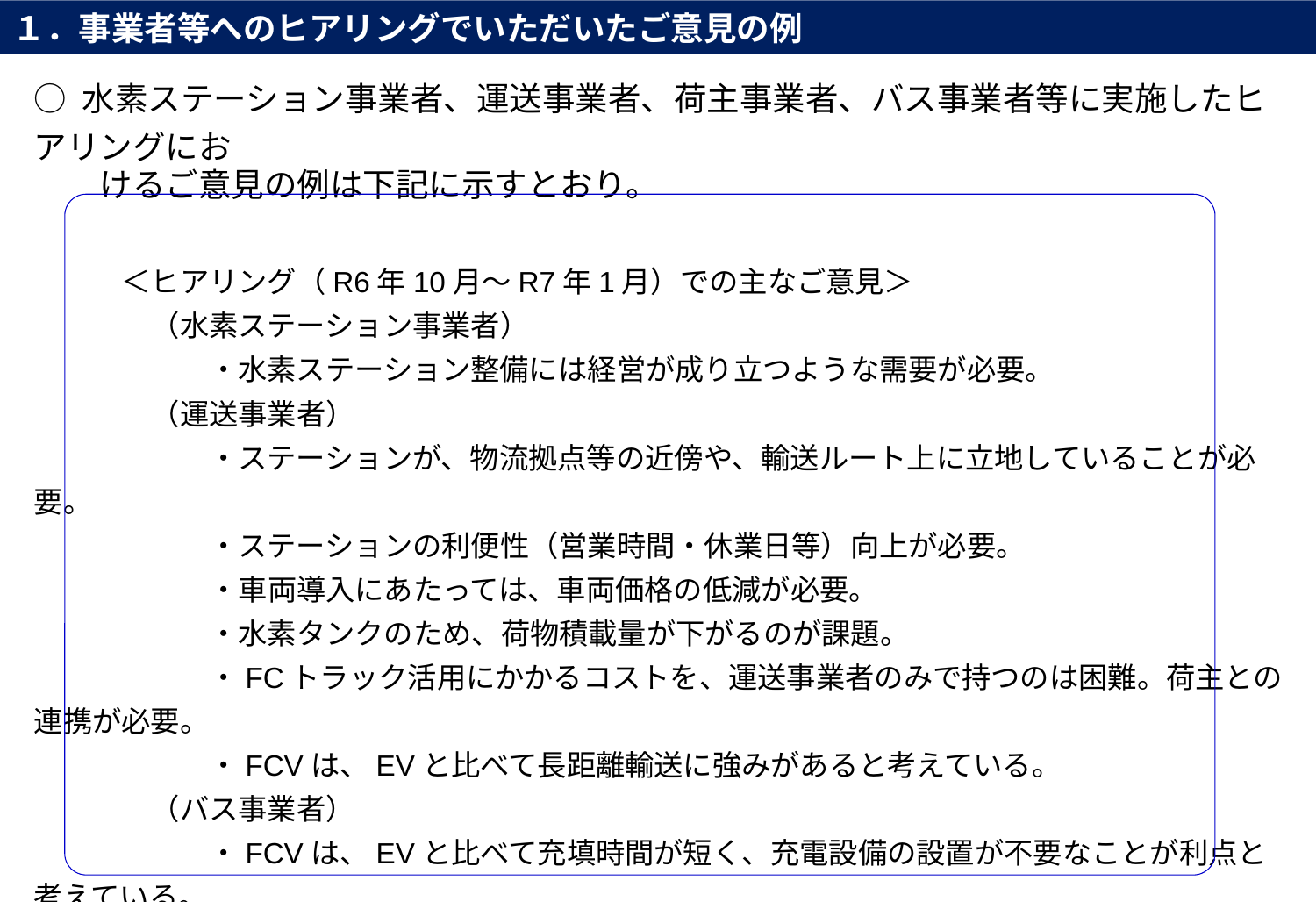

１．事業者等へのヒアリングでいただいたご意見の例

○ 水素ステーション事業者、運送事業者、荷主事業者、バス事業者等に実施したヒアリングにお
　　けるご意見の例は下記に示すとおり。

　　　＜ヒアリング（R6年10月～R7年1月）での主なご意見＞
　　　　（水素ステーション事業者）
　　　　　　・水素ステーション整備には経営が成り立つような需要が必要。
　　　　（運送事業者）
　　　　　　・ステーションが、物流拠点等の近傍や、輸送ルート上に立地していることが必要。
　　　　　　・ステーションの利便性（営業時間・休業日等）向上が必要。
　　　　　　・車両導入にあたっては、車両価格の低減が必要。
　　　　　　・水素タンクのため、荷物積載量が下がるのが課題。
　　　　　　・FCトラック活用にかかるコストを、運送事業者のみで持つのは困難。荷主との連携が必要。
　　　　　　・FCVは、EVと比べて長距離輸送に強みがあると考えている。
　　　　（バス事業者）
　　　　　　・FCVは、EVと比べて充填時間が短く、充電設備の設置が不要なことが利点と考えている。
　　　　　　・実証運転しているドライバーの評価は高い（故障が少ない、パワーがある、静音性など）。
　　　　（荷主事業者）
　　　　　　・FCVを使用することで、企業のイメージアップにつながる。